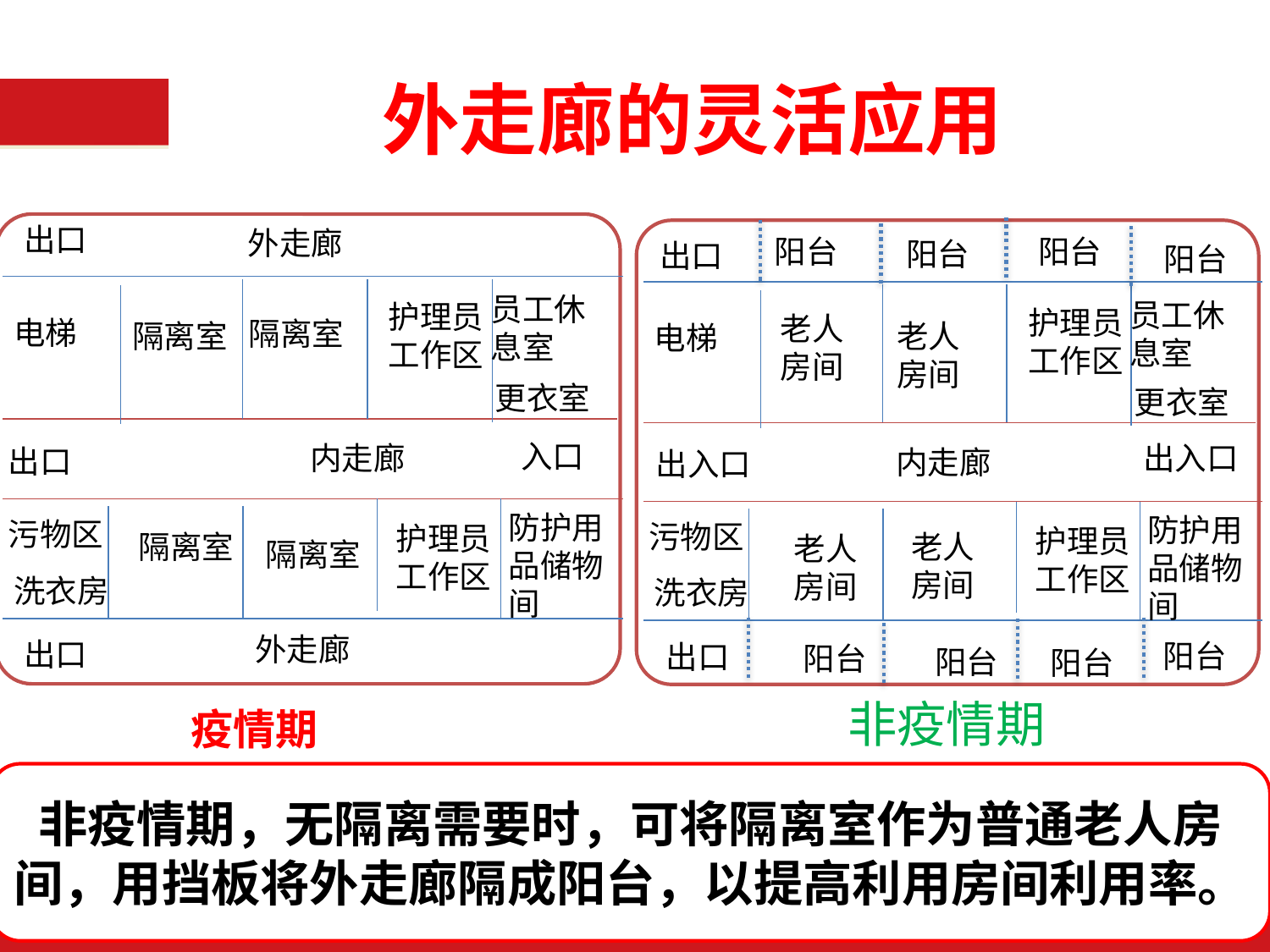

# 外走廊的灵活应用

出口
外走廊
员工休息室
护理员工作区
电梯
隔离室
隔离室
更衣室
入口
内走廊
出口
防护用品储物间
污物区
护理员工作区
隔离室
隔离室
洗衣房
外走廊
出口

阳台
阳台
阳台
出口
阳台
员工休息室
护理员工作区
老人
房间
老人
房间
电梯
更衣室
防护用品储物间
污物区
护理员工作区
老人
房间
老人
房间
洗衣房
阳台
出口
阳台
阳台
阳台
出入口
内走廊
出入口
非疫情期
疫情期
非疫情期，无隔离需要时，可将隔离室作为普通老人房间，用挡板将外走廊隔成阳台，以提高利用房间利用率。